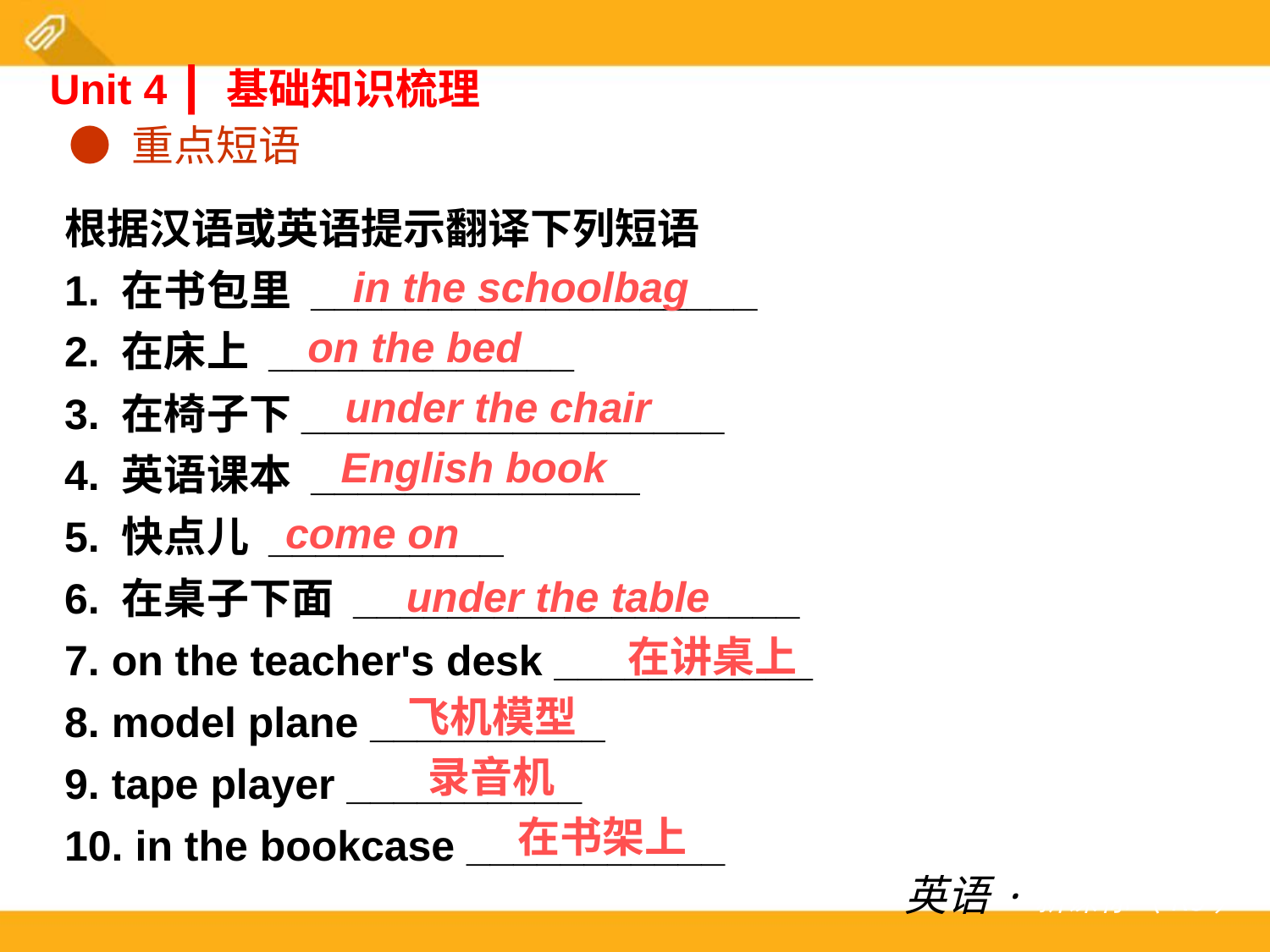

Unit 4 ┃ 基础知识梳理
● 重点短语
根据汉语或英语提示翻译下列短语
1. 在书包里 ___________________
2. 在床上 _____________
3. 在椅子下__________________
4. 英语课本 ______________
5. 快点儿 __________
6. 在桌子下面 ___________________
7. on the teacher's desk ___________
8. model plane __________
9. tape player __________
10. in the bookcase ___________
in the schoolbag
on the bed
under the chair
English book
come on
under the table
在讲桌上
飞机模型
录音机
在书架上
英语·新课标（RJ）